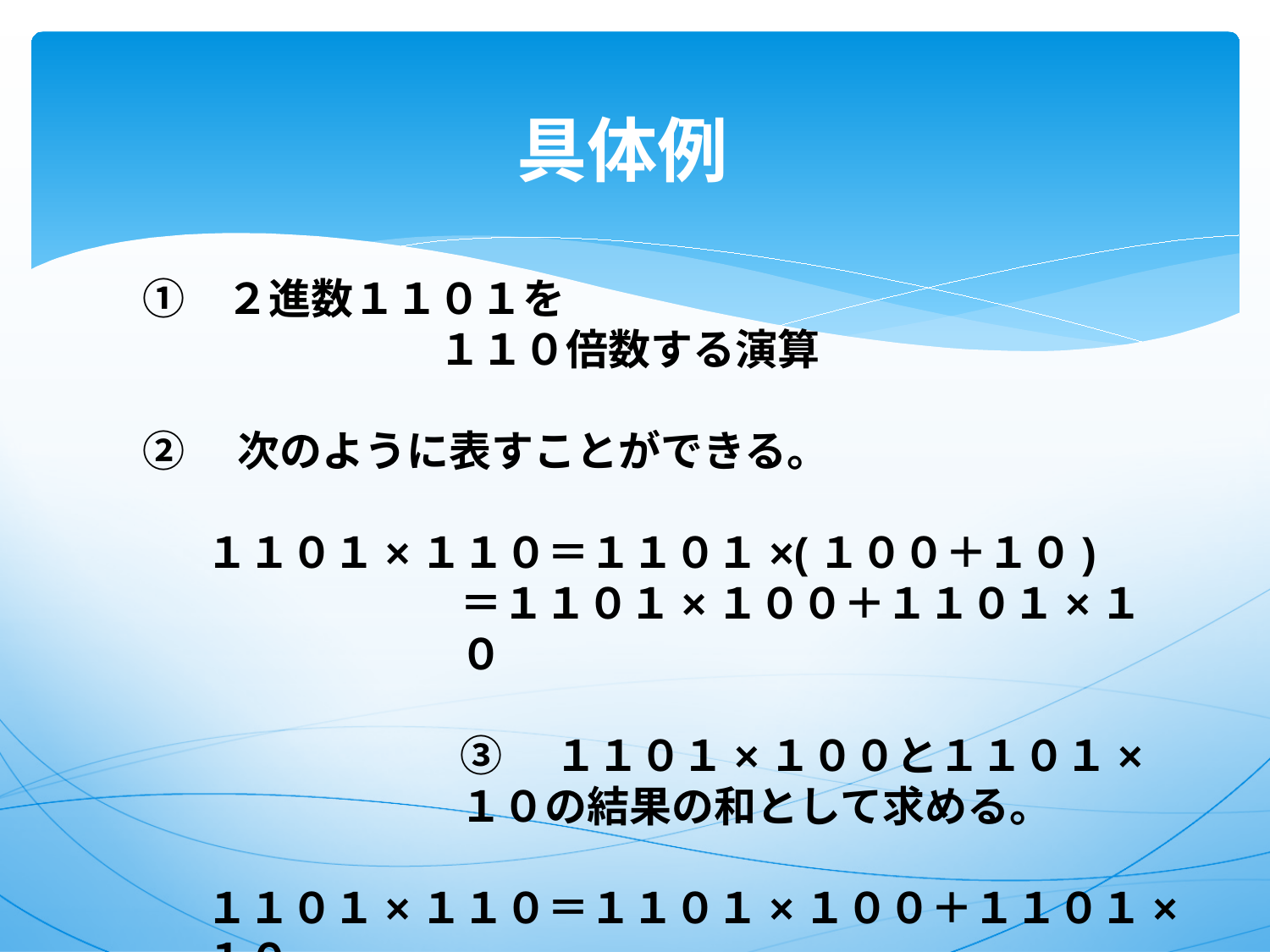

# 具体例
①　２進数１１０１を
　　　　　　　１１０倍数する演算

②　次のように表すことができる。

１１０１×１１０＝１１０１×(１００＋１０)
＝１１０１×１００＋１１０１×１０

③　１１０１×１００と１１０１×１０の結果の和として求める。

１１０１×１１０＝１１０１×１００＋１１０１×１０
＝１１０１００＋１１０１０＝１００１１１０